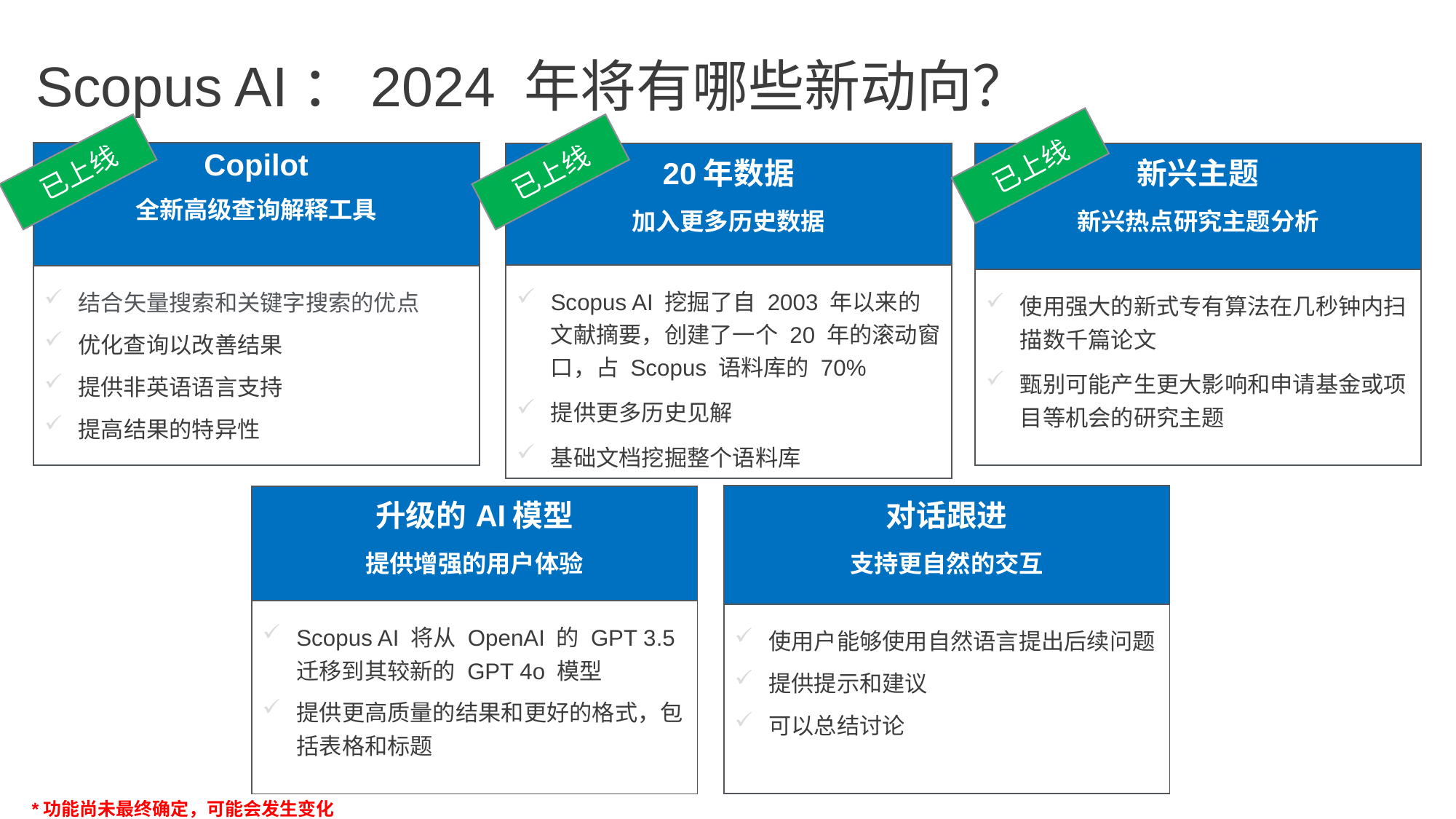

# Scopus AI：2024 年将有哪些新动向？
已上线
| Copilot 全新高级查询解释工具 |
| --- |
| 结合矢量搜索和关键字搜索的优点 优化查询以改善结果 提供非英语语言支持 提高结果的特异性 |
| 新兴主题 新兴热点研究主题分析 |
| --- |
| 使用强大的新式专有算法在几秒钟内扫描数千篇论文 甄别可能产生更大影响和申请基金或项目等机会的研究主题 |
| 20年数据 加入更多历史数据 |
| --- |
| Scopus AI 挖掘了自 2003 年以来的文献摘要，创建了一个 20 年的滚动窗口，占 Scopus 语料库的 70% 提供更多历史见解 基础文档挖掘整个语料库 |
已上线
已上线
| 对话跟进 支持更自然的交互 |
| --- |
| 使用户能够使用自然语言提出后续问题 提供提示和建议 可以总结讨论 |
| 升级的AI模型 提供增强的用户体验 |
| --- |
| Scopus AI 将从 OpenAI 的 GPT 3.5 迁移到其较新的 GPT 4o 模型 提供更高质量的结果和更好的格式，包括表格和标题 |
*功能尚未最终确定，可能会发生变化